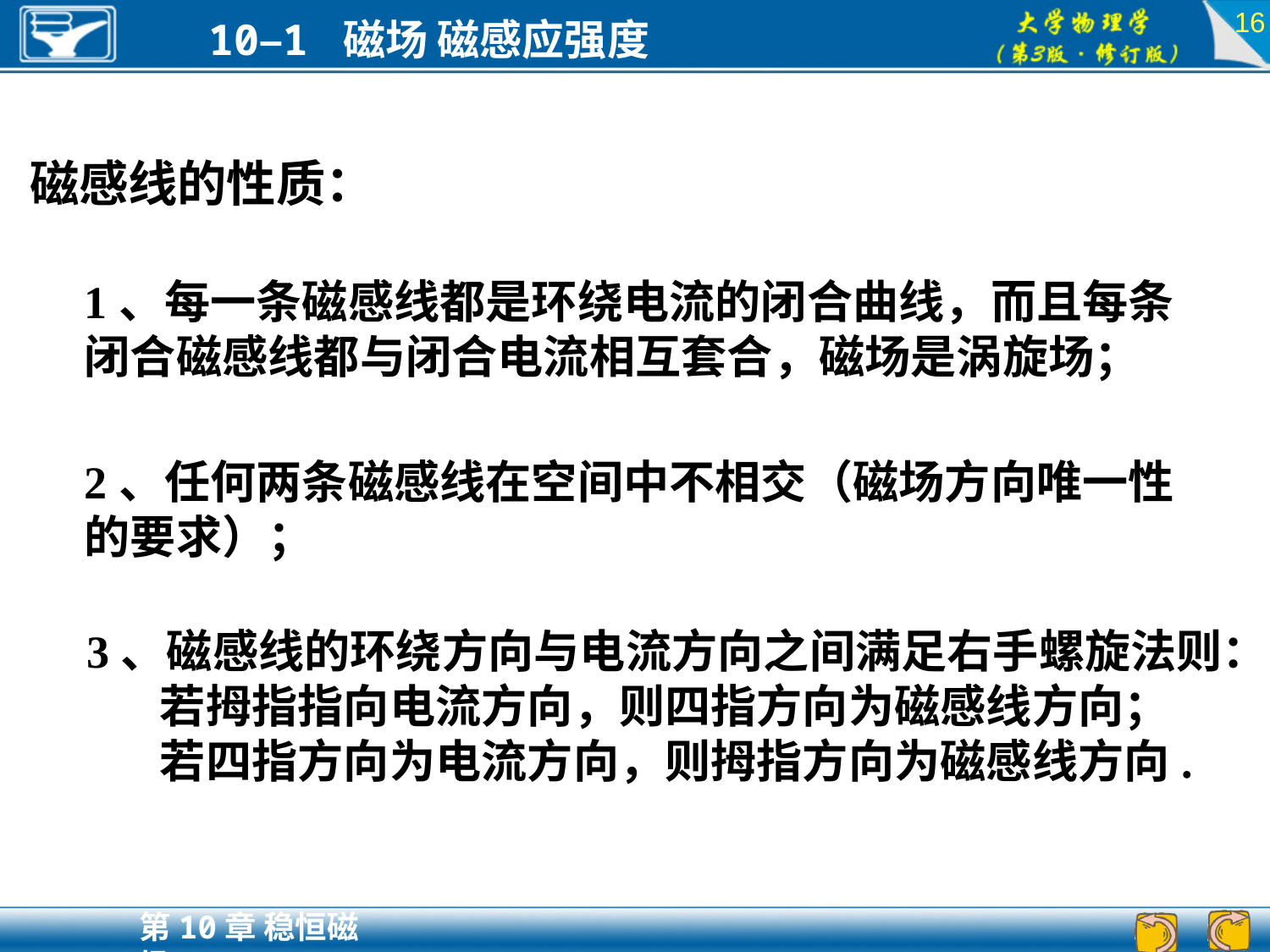

16
磁感线的性质：
1、每一条磁感线都是环绕电流的闭合曲线，而且每条闭合磁感线都与闭合电流相互套合，磁场是涡旋场；
2、任何两条磁感线在空间中不相交（磁场方向唯一性的要求）；
3、磁感线的环绕方向与电流方向之间满足右手螺旋法则：
      若拇指指向电流方向，则四指方向为磁感线方向；
      若四指方向为电流方向，则拇指方向为磁感线方向.